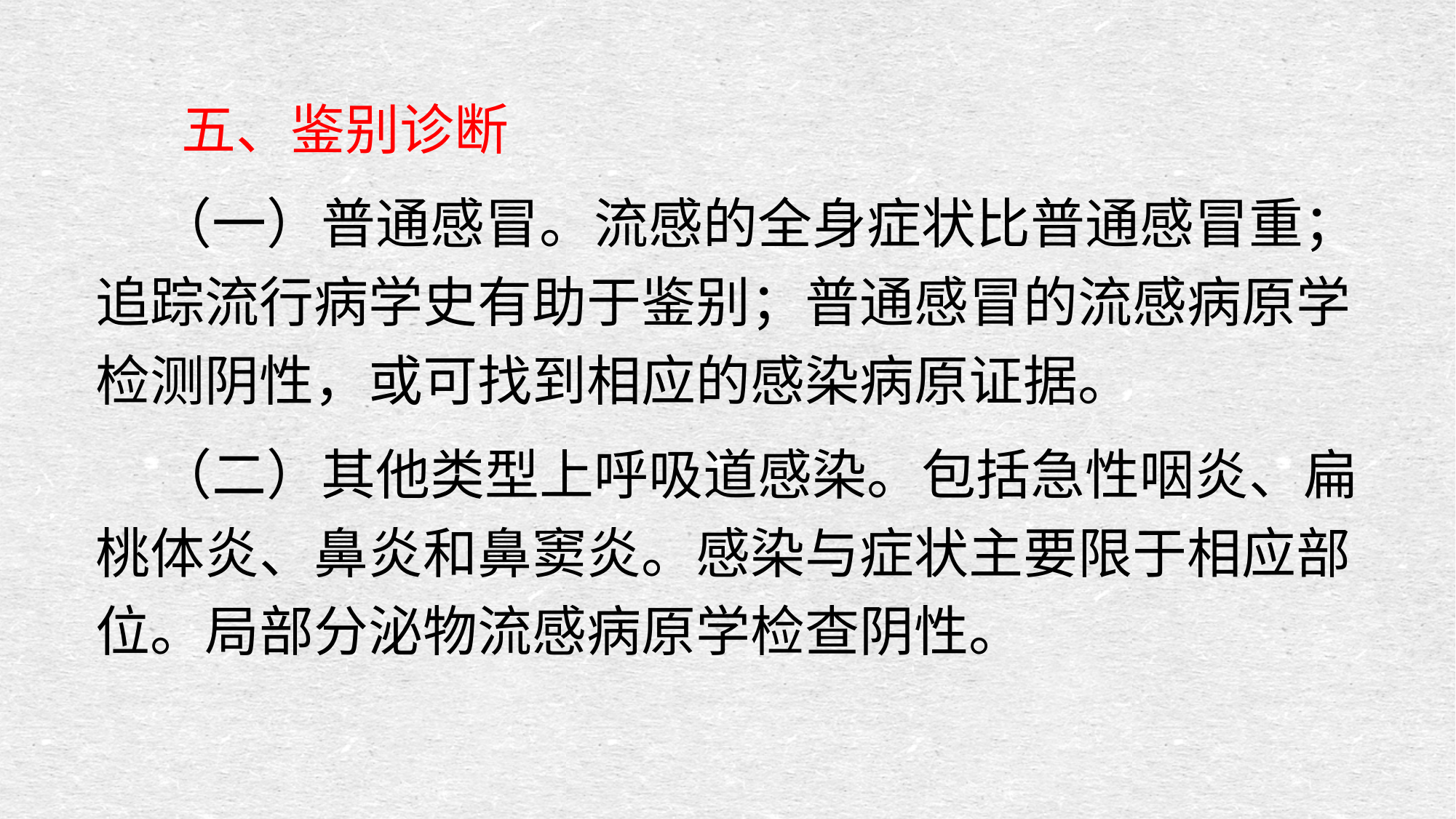

五、鉴别诊断
    （一）普通感冒。流感的全身症状比普通感冒重；追踪流行病学史有助于鉴别；普通感冒的流感病原学检测阴性，或可找到相应的感染病原证据。
    （二）其他类型上呼吸道感染。包括急性咽炎、扁桃体炎、鼻炎和鼻窦炎。感染与症状主要限于相应部位。局部分泌物流感病原学检查阴性。